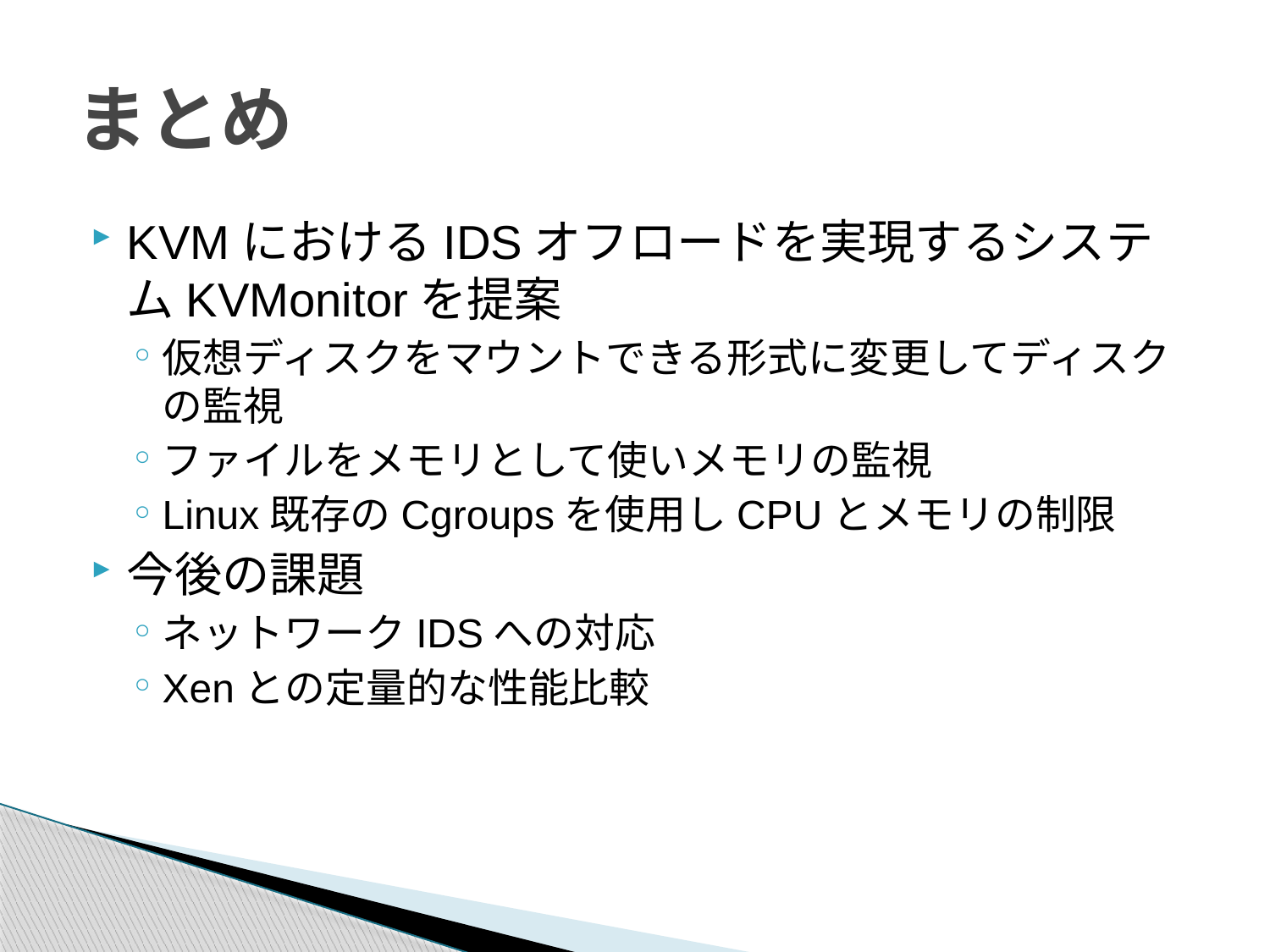

# まとめ
KVMにおけるIDSオフロードを実現するシステムKVMonitorを提案
仮想ディスクをマウントできる形式に変更してディスクの監視
ファイルをメモリとして使いメモリの監視
Linux既存のCgroupsを使用しCPUとメモリの制限
今後の課題
ネットワークIDSへの対応
Xenとの定量的な性能比較